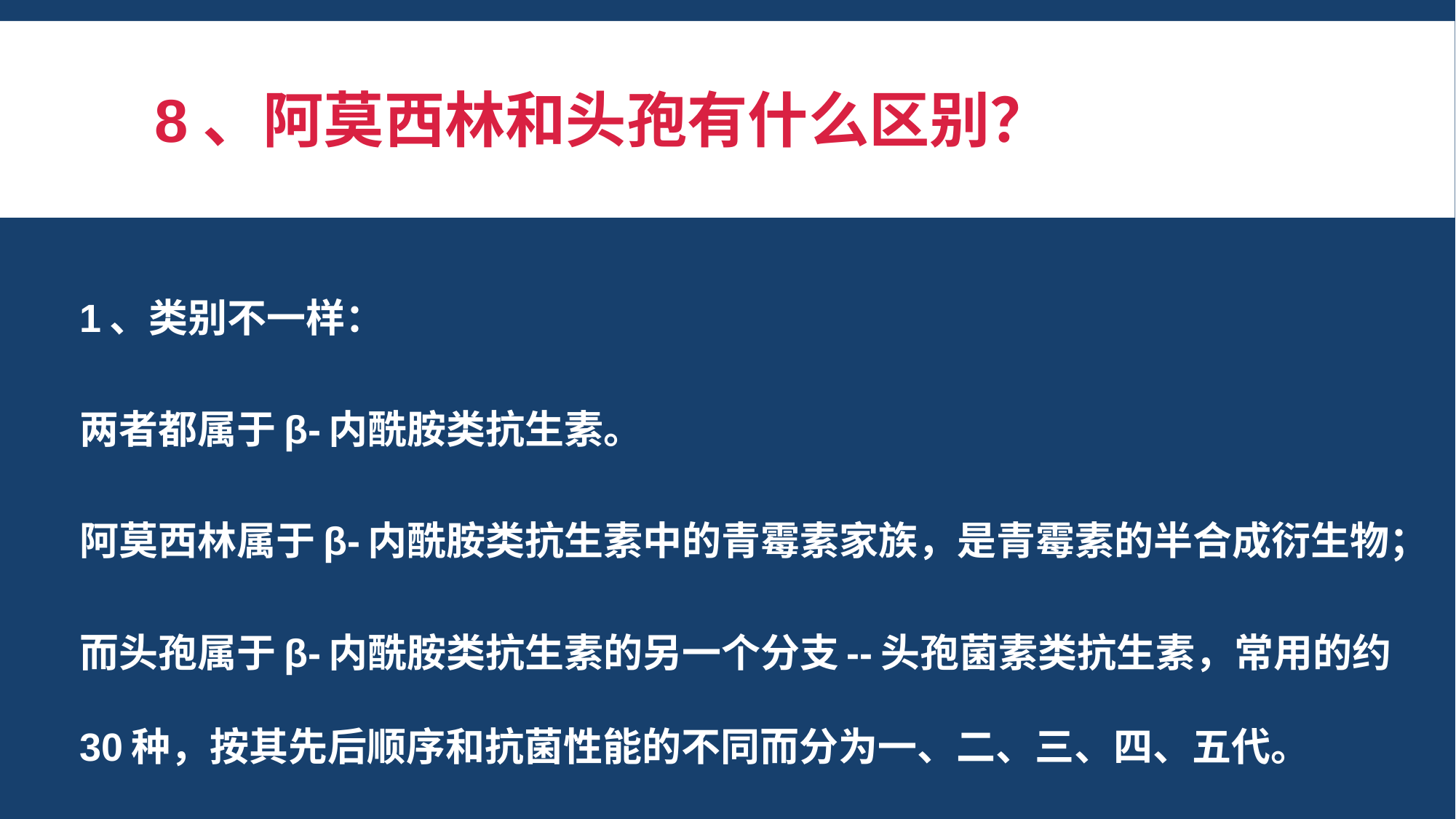

# 8、阿莫西林和头孢有什么区别？
1、类别不一样：
两者都属于β-内酰胺类抗生素。
阿莫西林属于β-内酰胺类抗生素中的青霉素家族，是青霉素的半合成衍生物；
而头孢属于β-内酰胺类抗生素的另一个分支--头孢菌素类抗生素，常用的约30种，按其先后顺序和抗菌性能的不同而分为一、二、三、四、五代。